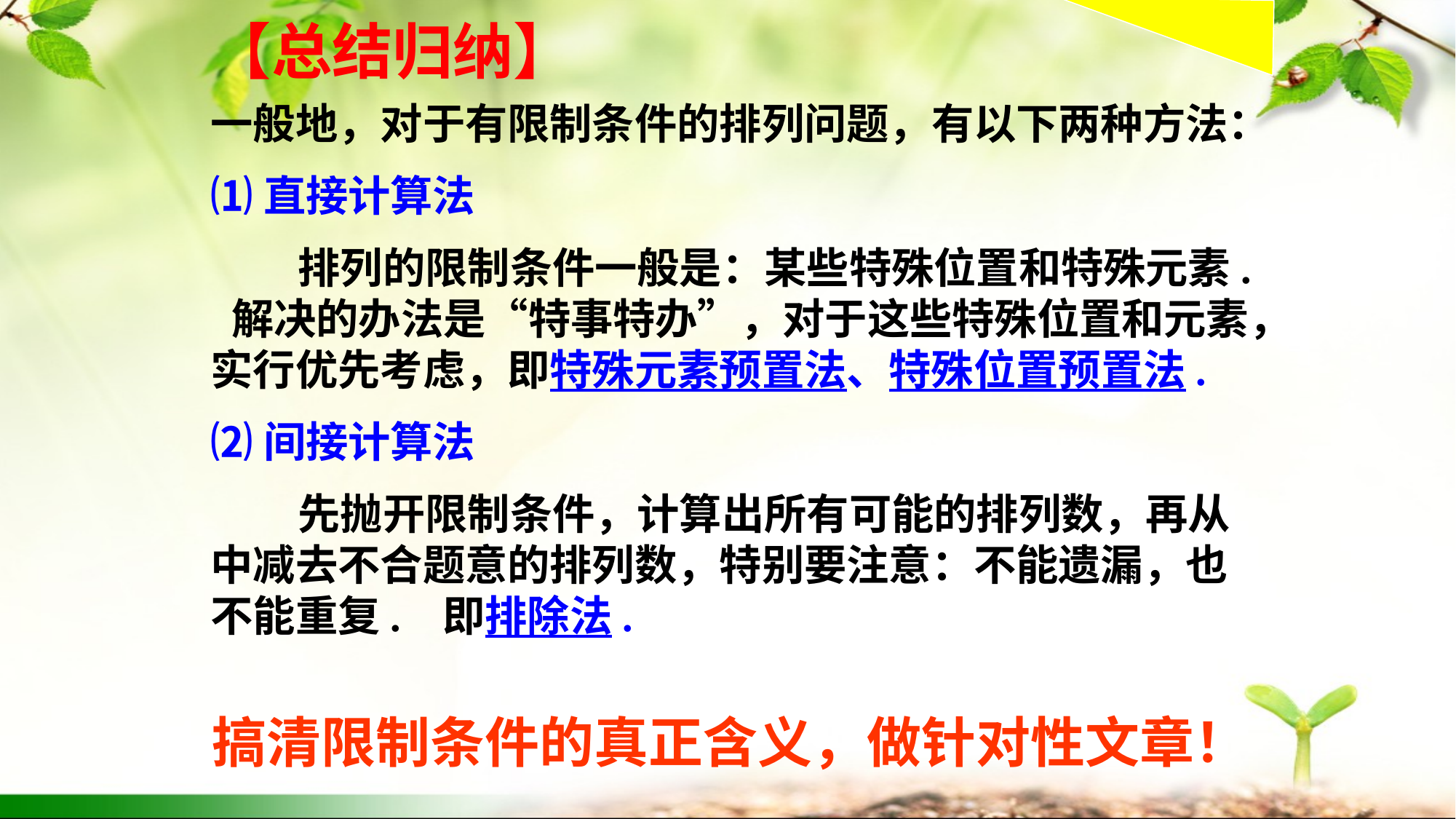

【总结归纳】
一般地，对于有限制条件的排列问题，有以下两种方法：
⑴直接计算法
        排列的限制条件一般是：某些特殊位置和特殊元素.   解决的办法是“特事特办”，对于这些特殊位置和元素，实行优先考虑，即特殊元素预置法、特殊位置预置法.
⑵间接计算法
        先抛开限制条件，计算出所有可能的排列数，再从中减去不合题意的排列数，特别要注意：不能遗漏，也不能重复.   即排除法.
搞清限制条件的真正含义，做针对性文章！